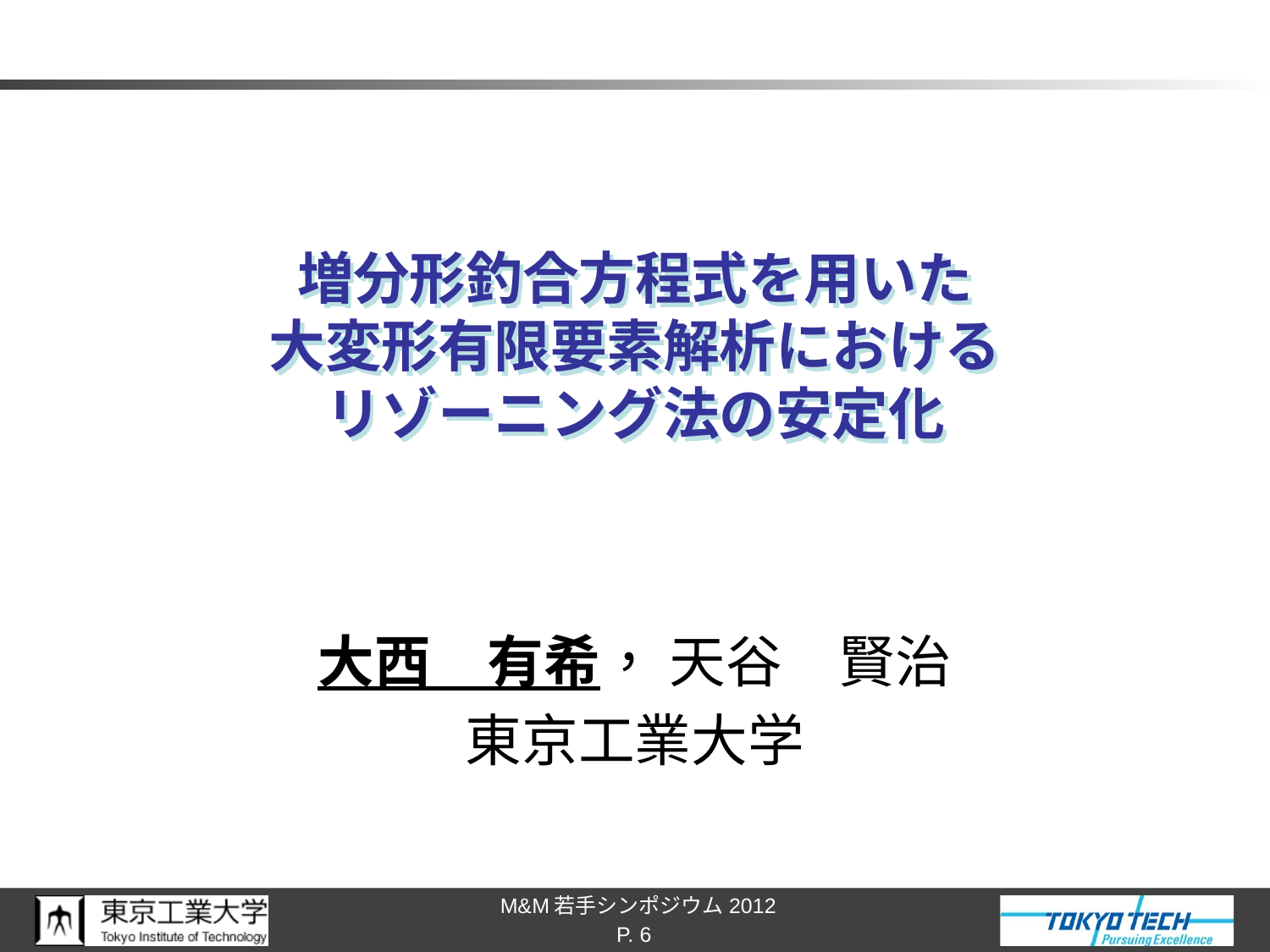

# 増分形釣合方程式を用いた 大変形有限要素解析における リゾーニング法の安定化
大西　有希， 天谷　賢治
東京工業大学

P. 6